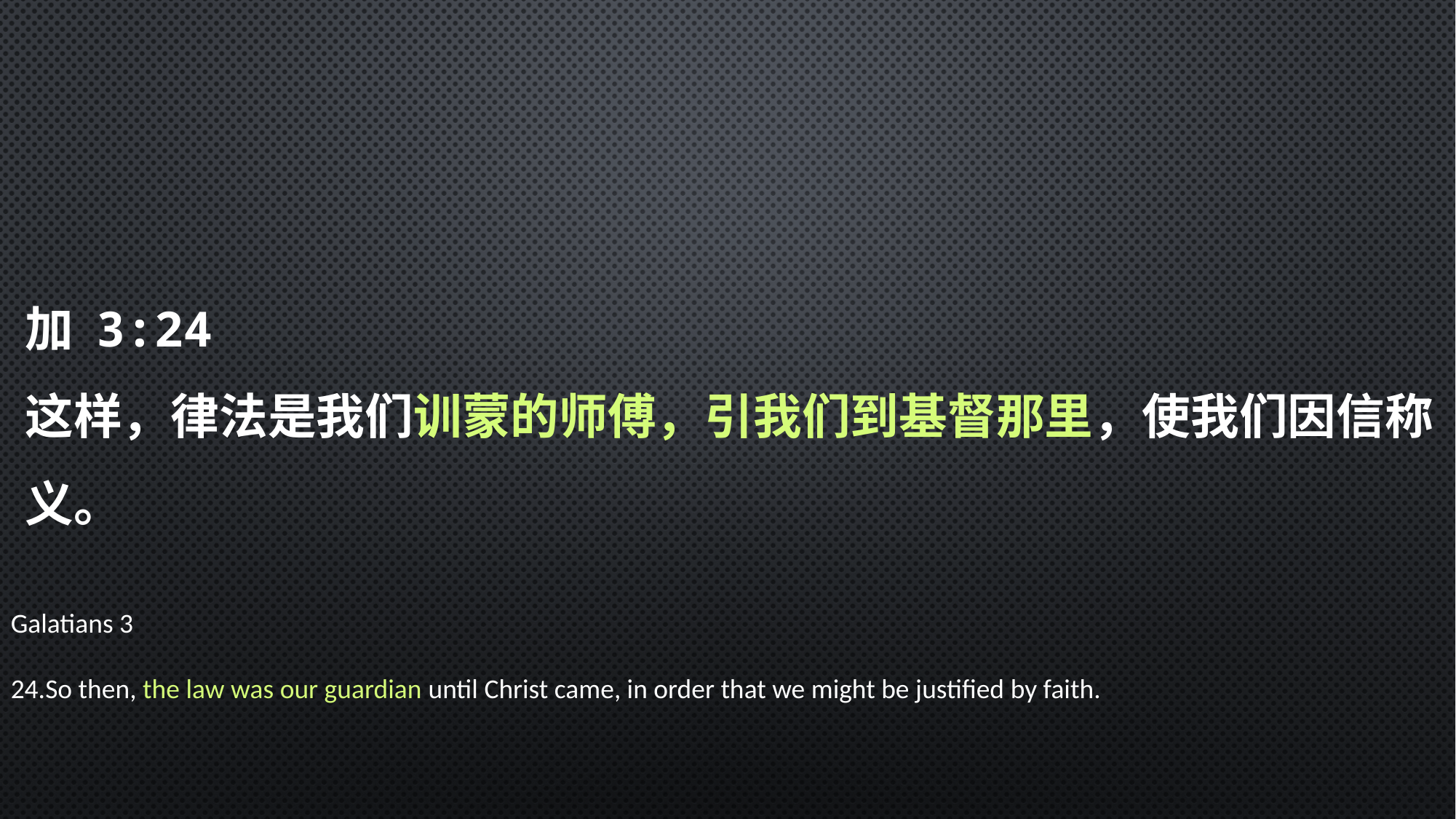

加 3:24
这样，律法是我们训蒙的师傅，引我们到基督那里，使我们因信称义。

Galatians 3

24.So then, the law was our guardian until Christ came, in order that we might be justified by faith.